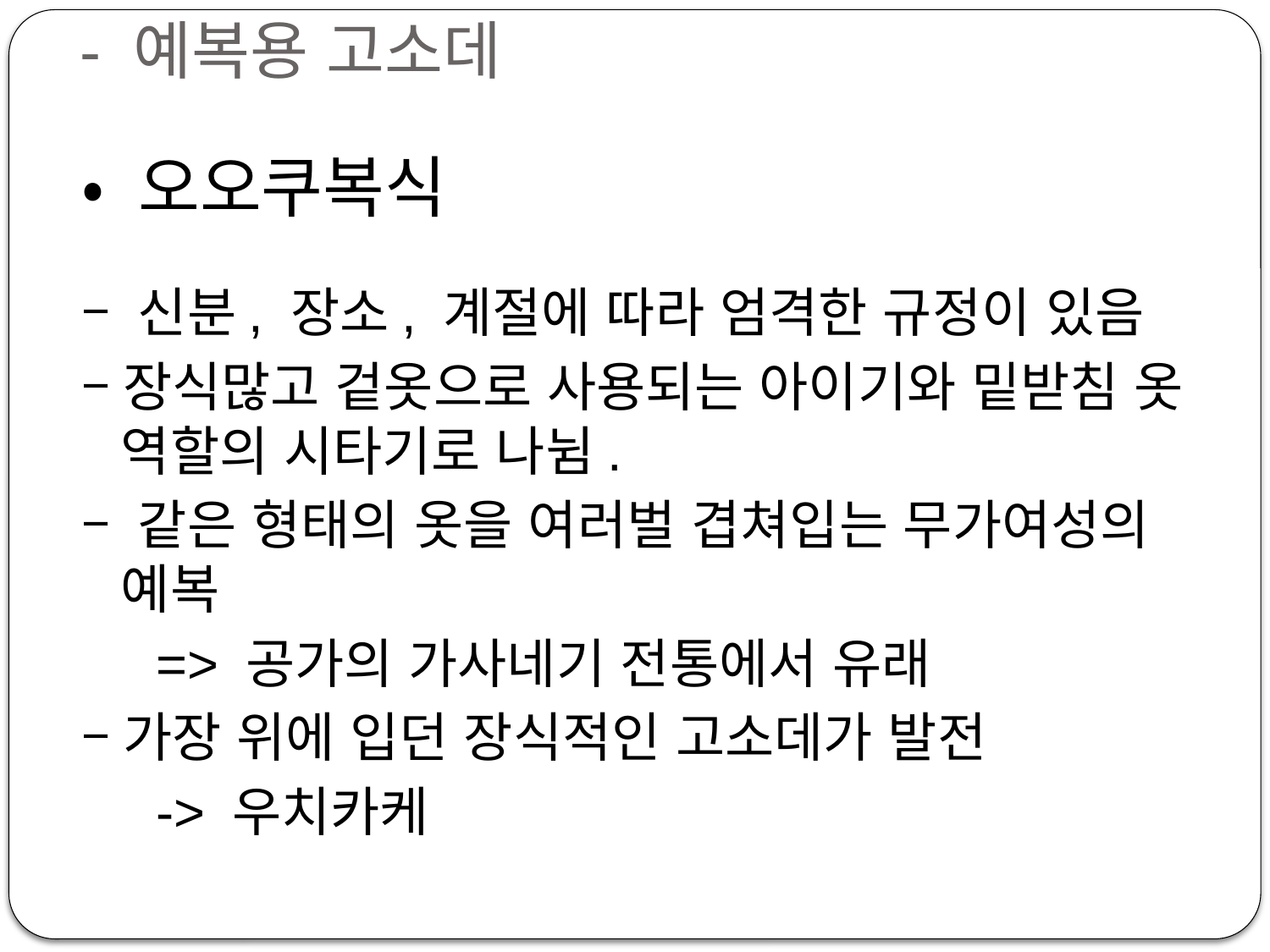

# - 예복용 고소데
• 오오쿠복식

– 신분, 장소, 계절에 따라 엄격한 규정이 있음
–장식많고 겉옷으로 사용되는 아이기와 밑받침 옷 역할의 시타기로 나뉨.
– 같은 형태의 옷을 여러벌 겹쳐입는 무가여성의 예복
     => 공가의 가사네기 전통에서 유래
–가장 위에 입던 장식적인 고소데가 발전
     -> 우치카케